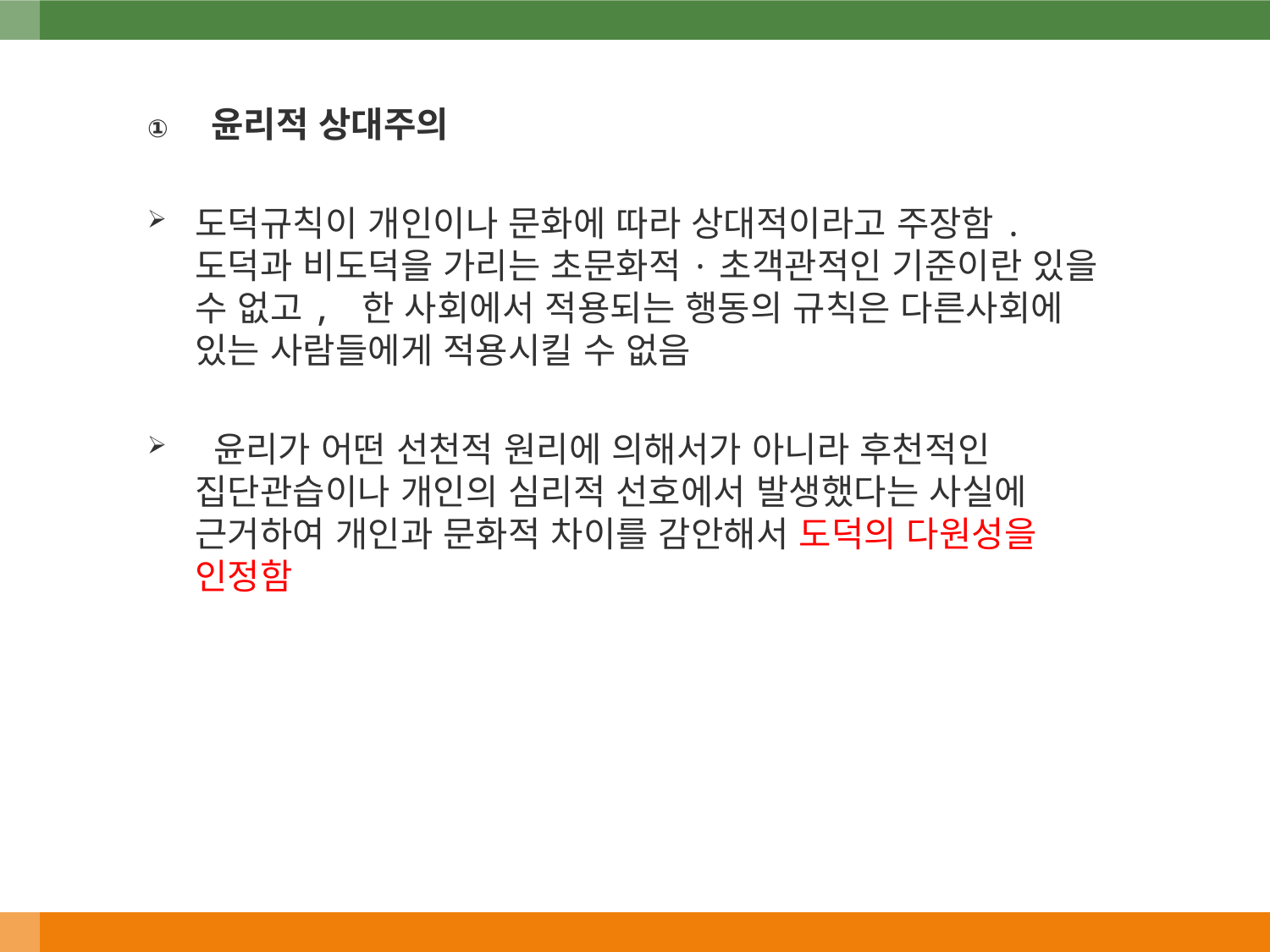

윤리적 상대주의

도덕규칙이 개인이나 문화에 따라 상대적이라고 주장함. 도덕과 비도덕을 가리는 초문화적·초객관적인 기준이란 있을 수 없고, 한 사회에서 적용되는 행동의 규칙은 다른사회에 있는 사람들에게 적용시킬 수 없음

 윤리가 어떤 선천적 원리에 의해서가 아니라 후천적인 집단관습이나 개인의 심리적 선호에서 발생했다는 사실에 근거하여 개인과 문화적 차이를 감안해서 도덕의 다원성을 인정함